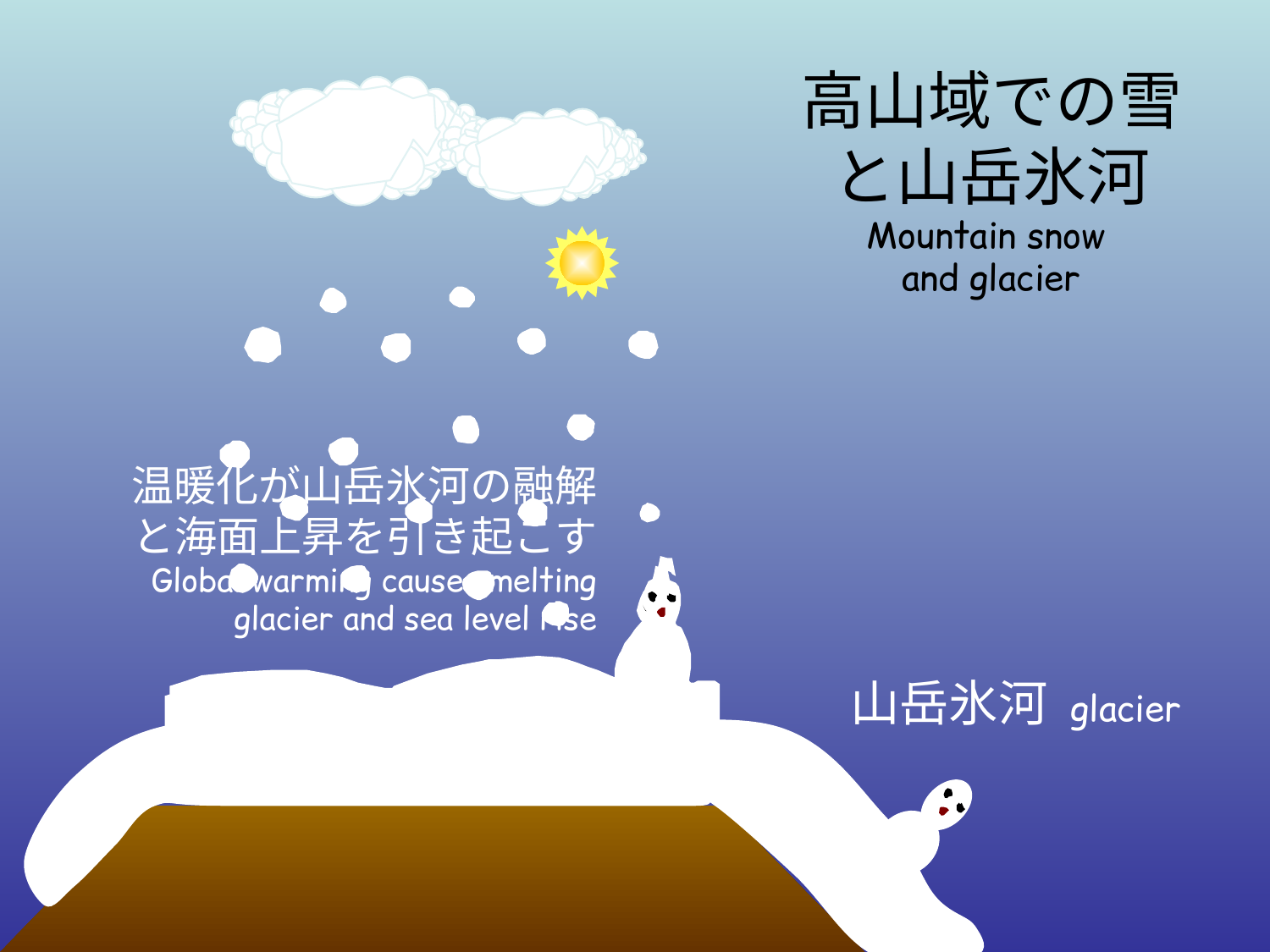

高山域での雪と山岳氷河
Mountain snow
and glacier

温暖化が山岳氷河の融解と海面上昇を引き起こす
Global warming causes melting glacier and sea level rise

山岳氷河 glacier